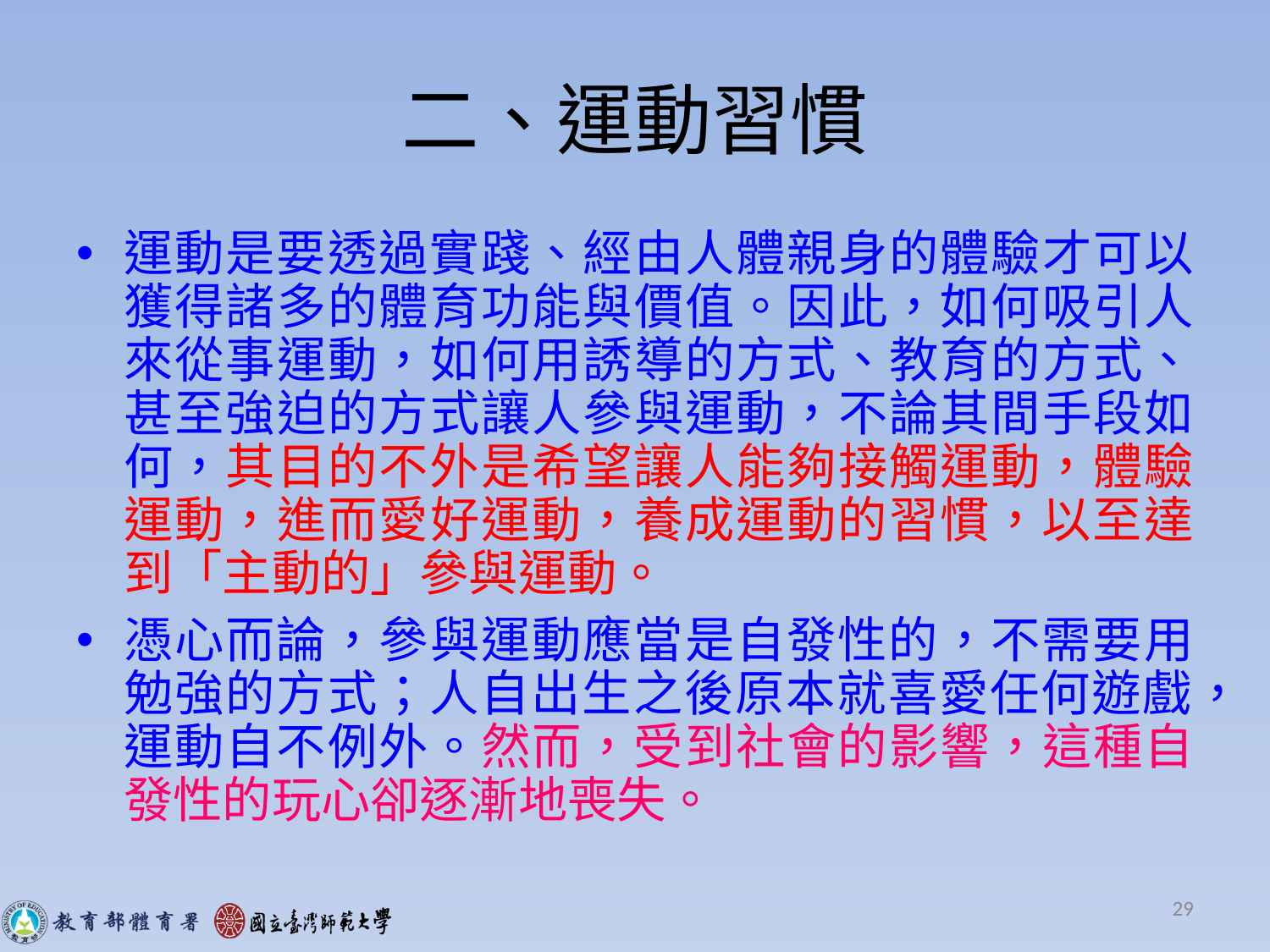

# 二、運動習慣
運動是要透過實踐、經由人體親身的體驗才可以獲得諸多的體育功能與價值。因此，如何吸引人來從事運動，如何用誘導的方式、教育的方式、甚至強迫的方式讓人參與運動，不論其間手段如何，其目的不外是希望讓人能夠接觸運動，體驗運動，進而愛好運動，養成運動的習慣，以至達到「主動的」參與運動。
憑心而論，參與運動應當是自發性的，不需要用勉強的方式；人自出生之後原本就喜愛任何遊戲，運動自不例外。然而，受到社會的影響，這種自發性的玩心卻逐漸地喪失。
29